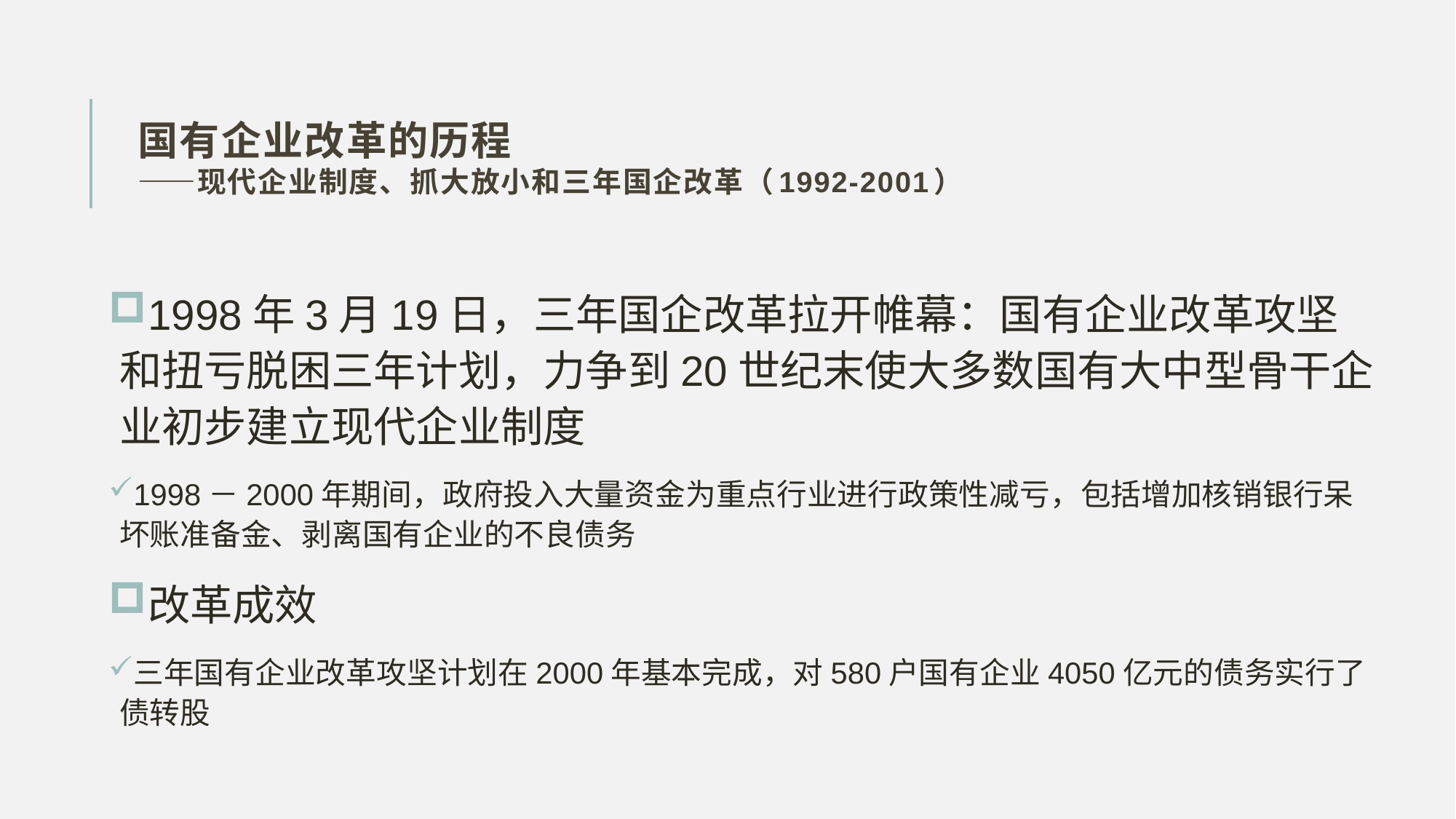

# 国有企业改革的历程 ——现代企业制度、抓大放小和三年国企改革（1992-2001）
1998年3月19日，三年国企改革拉开帷幕：国有企业改革攻坚和扭亏脱困三年计划，力争到20世纪末使大多数国有大中型骨干企业初步建立现代企业制度
1998－2000年期间，政府投入大量资金为重点行业进行政策性减亏，包括增加核销银行呆坏账准备金、剥离国有企业的不良债务
改革成效
三年国有企业改革攻坚计划在2000年基本完成，对580户国有企业4050亿元的债务实行了债转股